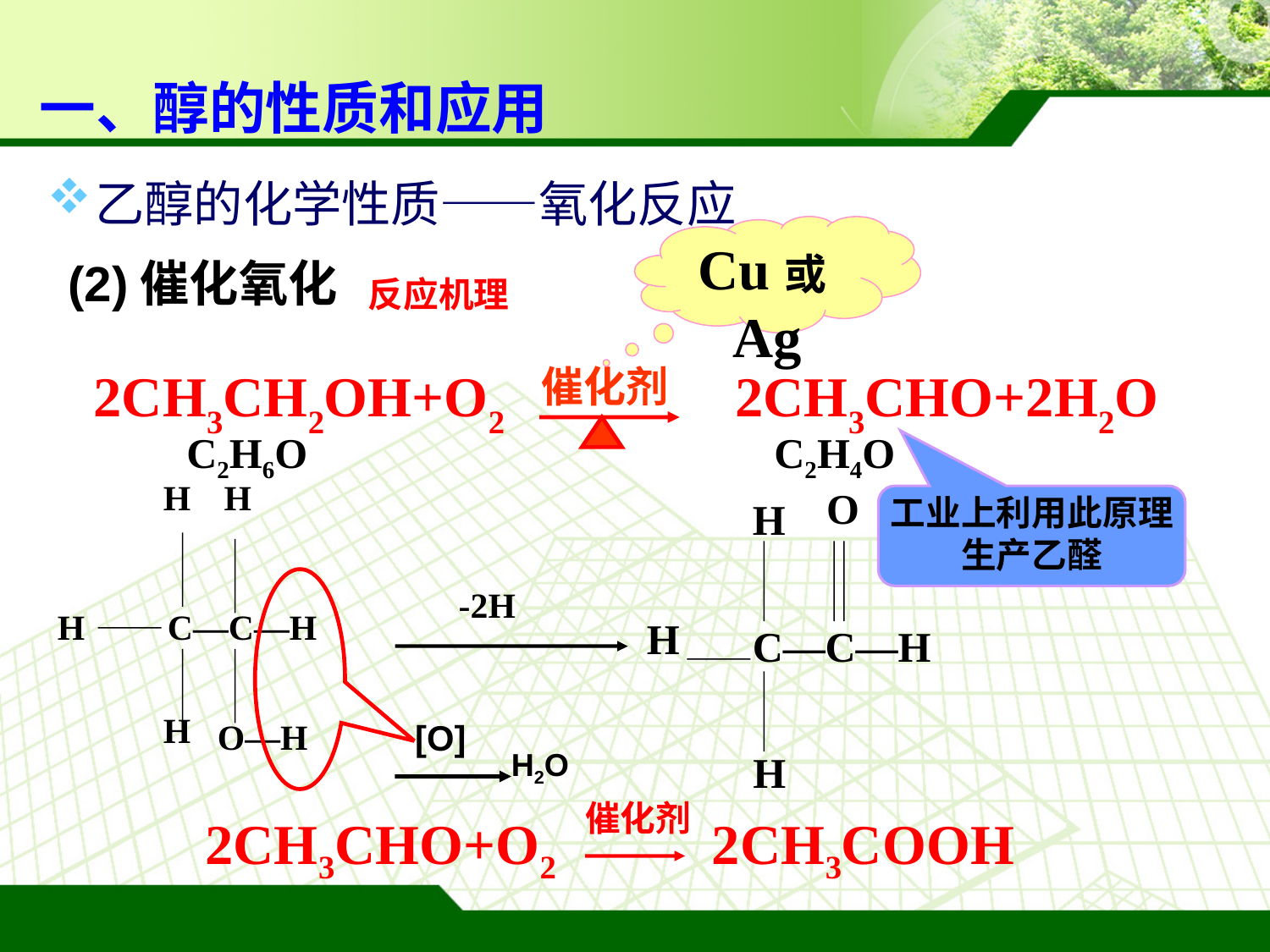

# 一、醇的性质和应用
乙醇的化学性质——氧化反应
Cu或Ag
  2CH3CH2OH+O2　      　 2CH3CHO+2H2O
催化剂

(2)催化氧化
反应机理
C2H6O
C2H4O
H
H

H
C—C—H

H
O—H
O
H

H
C—C—H

H
工业上利用此原理生产乙醛

-2H

[O]
H2O

催化剂
2CH3CHO+O2           2CH3COOH